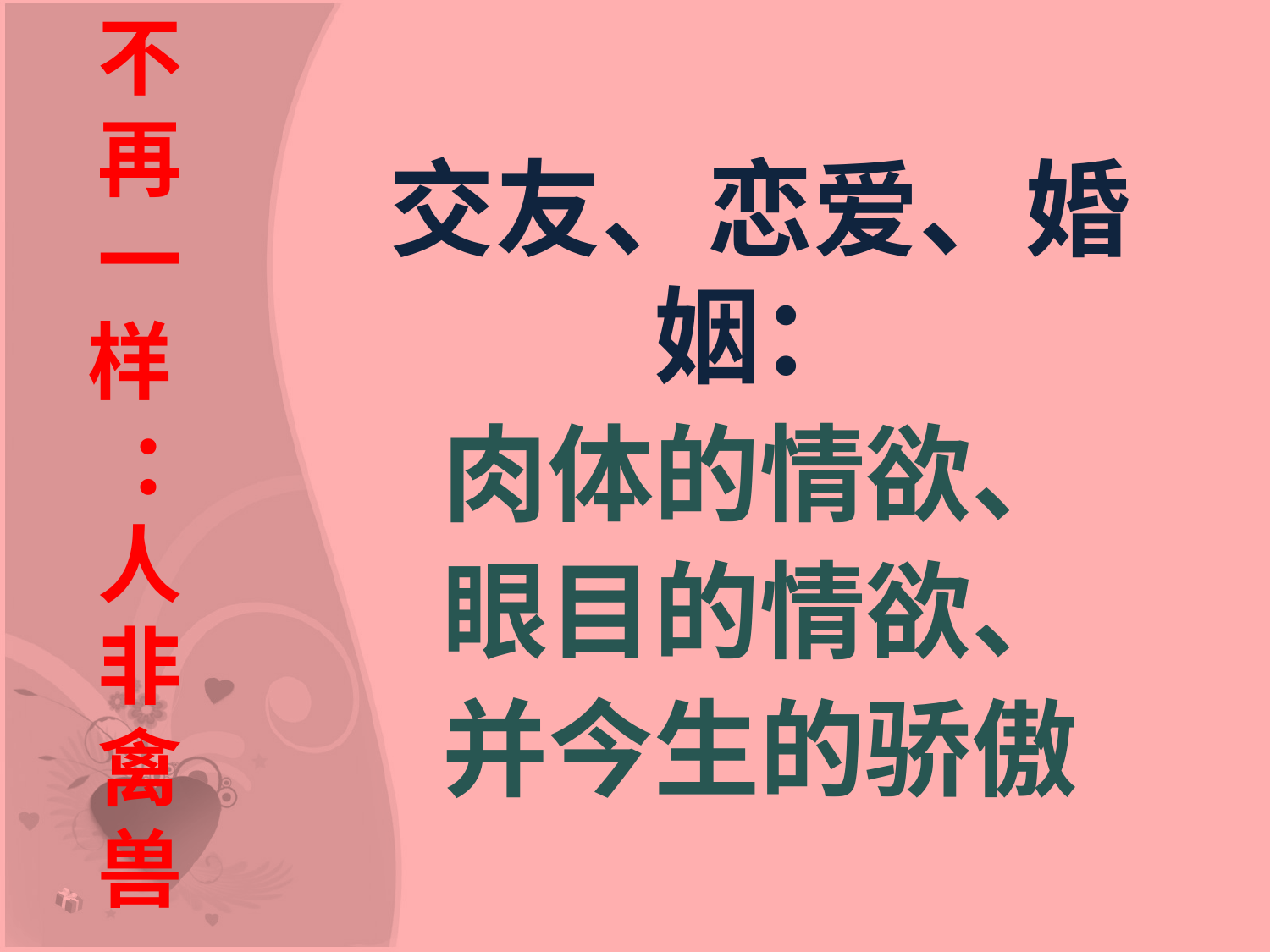

不再一样
  ： 人非禽兽
交友、恋爱、婚姻：
肉体的情欲、
眼目的情欲、
并今生的骄傲